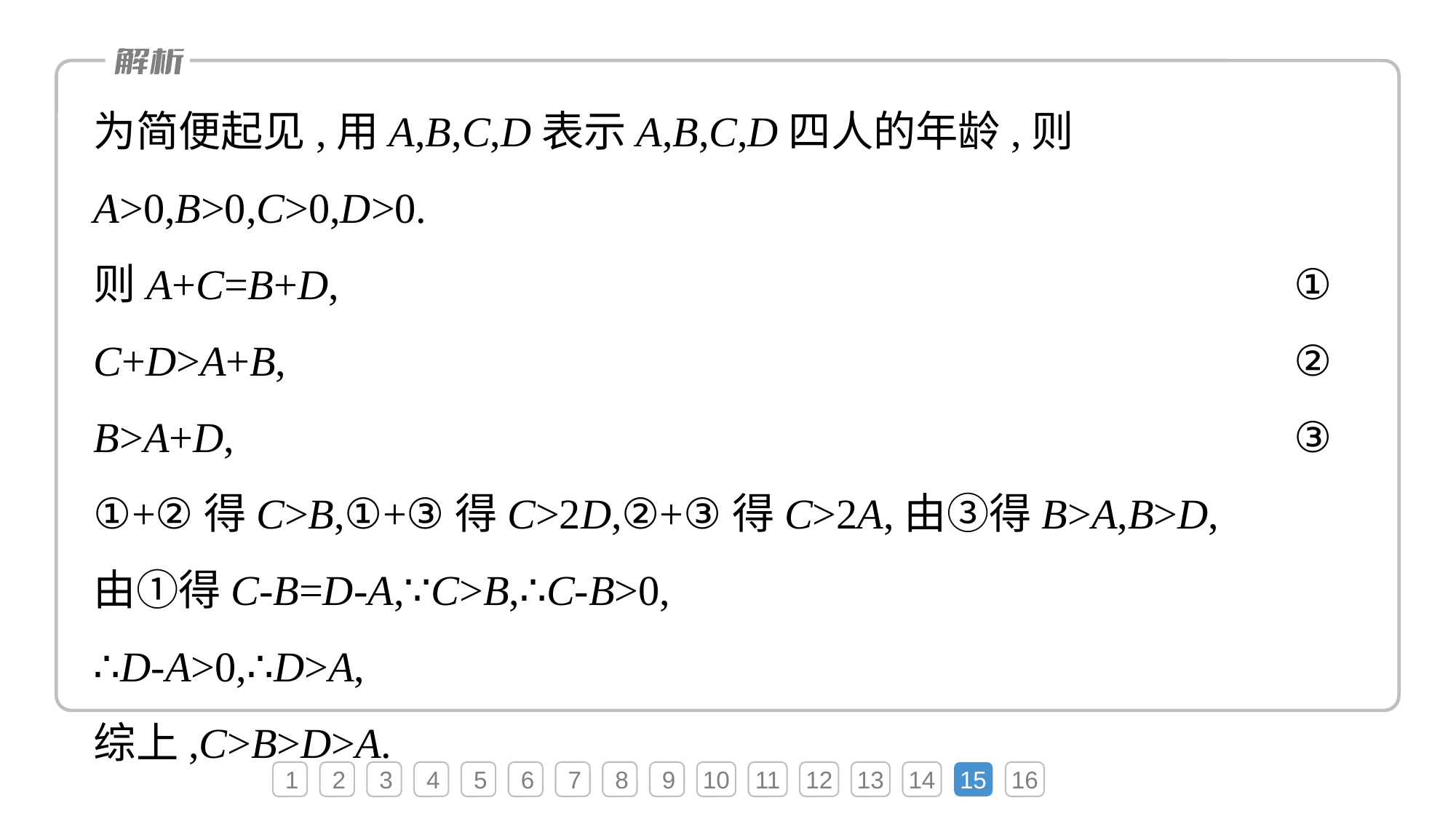

为简便起见,用A,B,C,D表示A,B,C,D四人的年龄,则A>0,B>0,C>0,D>0.
则A+C=B+D,										①
C+D>A+B,										②
B>A+D,										③
①+②得C>B,①+③得C>2D,②+③得C>2A,由③得B>A,B>D,
由①得C-B=D-A,∵C>B,∴C-B>0,
∴D-A>0,∴D>A,
综上,C>B>D>A.
1
2
3
4
5
6
7
8
9
10
11
12
13
14
15
16